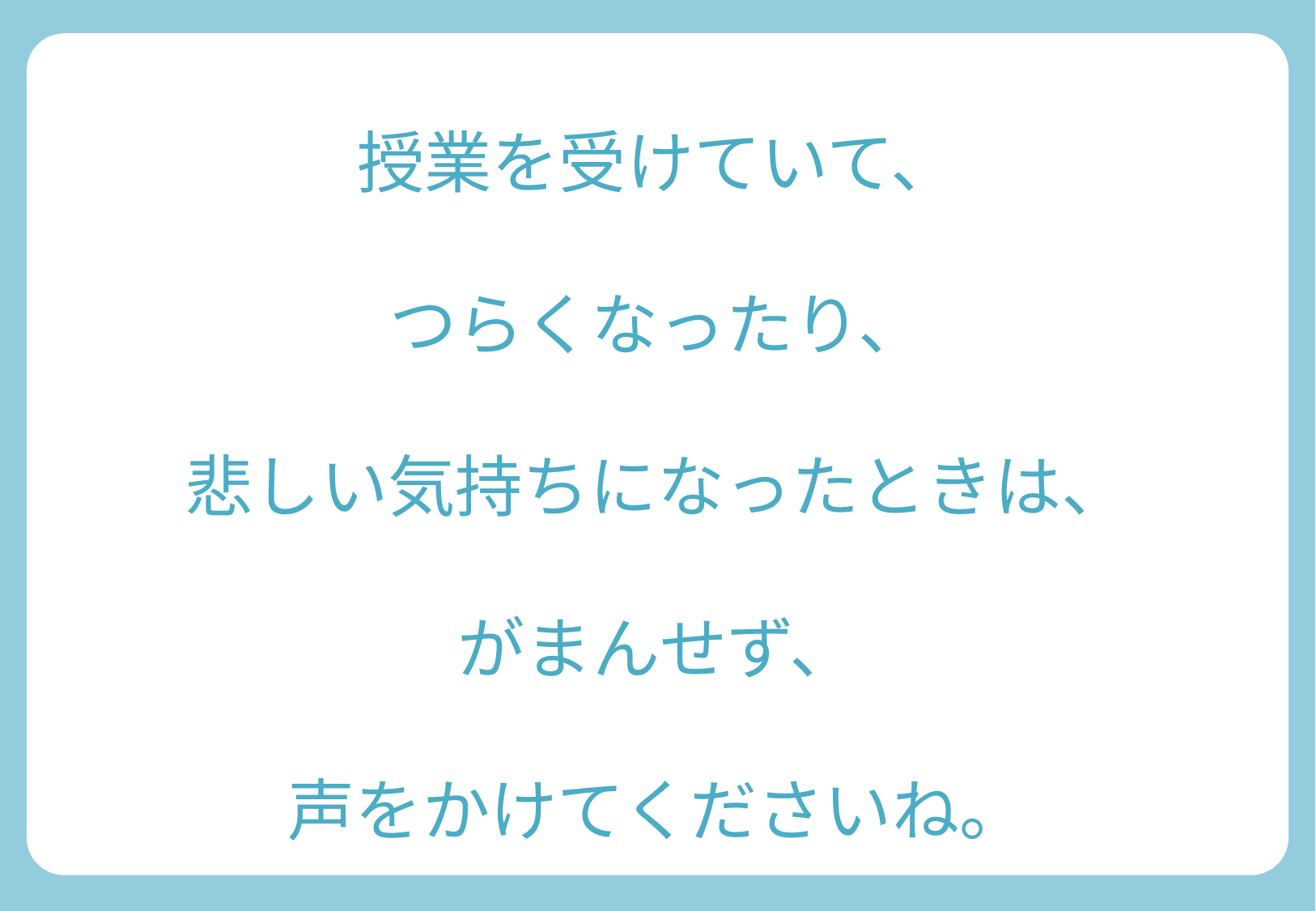

授業を受けていて、
つらくなったり、
悲しい気持ちになったときは、
がまんせず、
声をかけてくださいね。